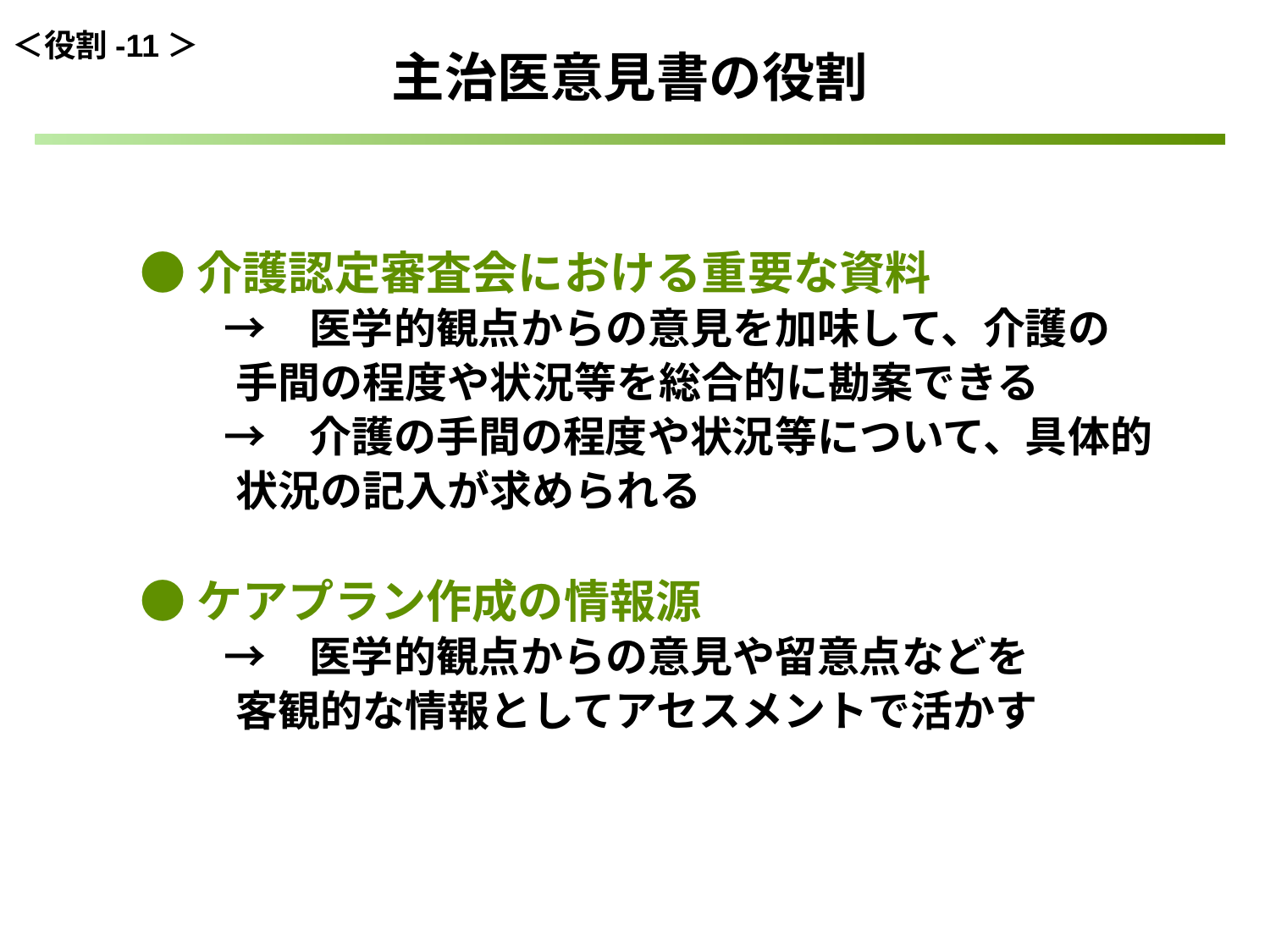

＜役割-11＞
主治医意見書の役割

●介護認定審査会における重要な資料
　　→　医学的観点からの意見を加味して、介護の
         手間の程度や状況等を総合的に勘案できる
　　→　介護の手間の程度や状況等について、具体的
         状況の記入が求められる

●ケアプラン作成の情報源
　　→　医学的観点からの意見や留意点などを
         客観的な情報としてアセスメントで活かす